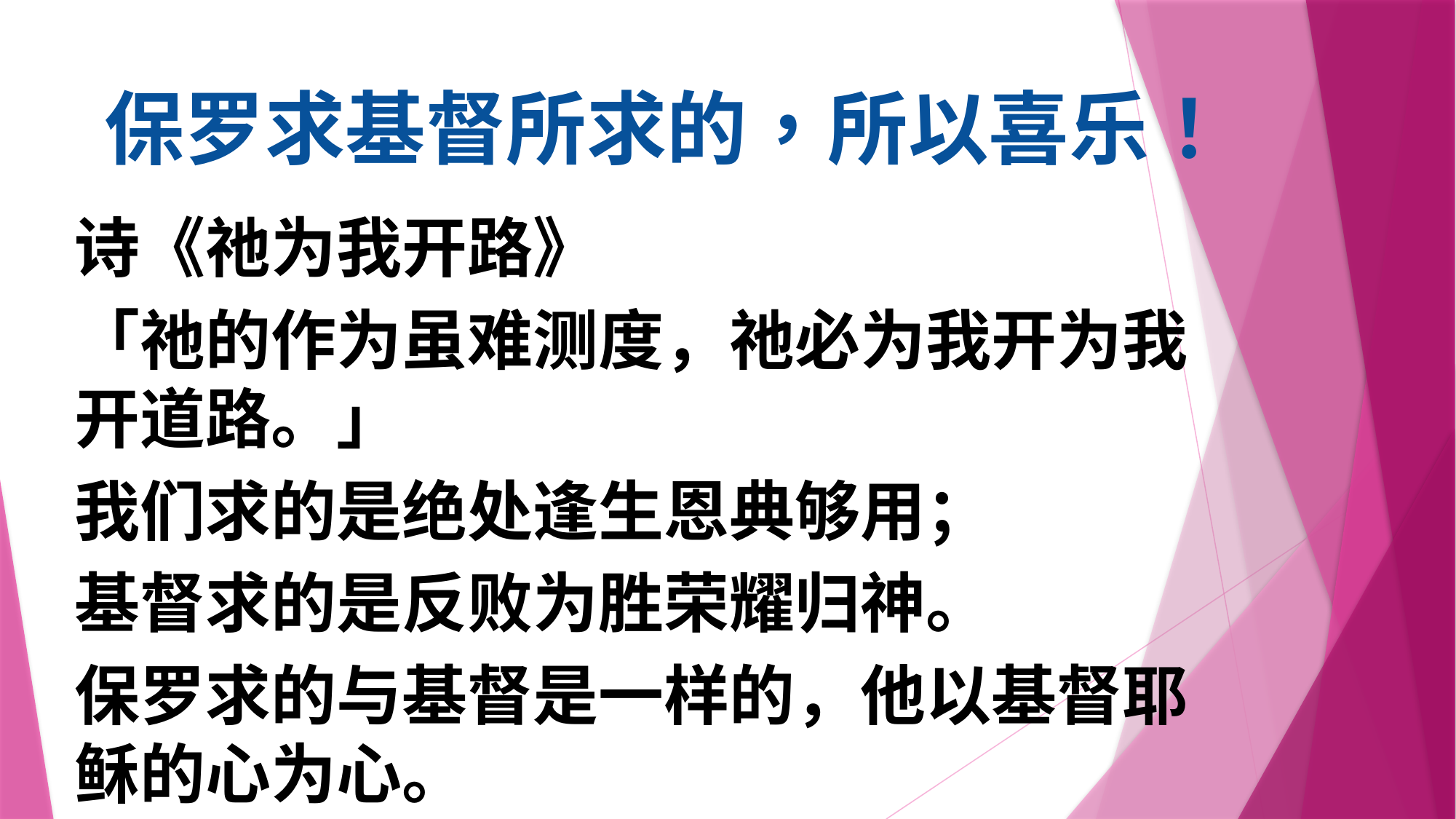

# 保罗求基督所求的，所以喜乐！
诗《祂为我开路》
「祂的作为虽难测度，祂必为我开为我开道路。」
我们求的是绝处逢生恩典够用；
基督求的是反败为胜荣耀归神。
保罗求的与基督是一样的，他以基督耶稣的心为心。